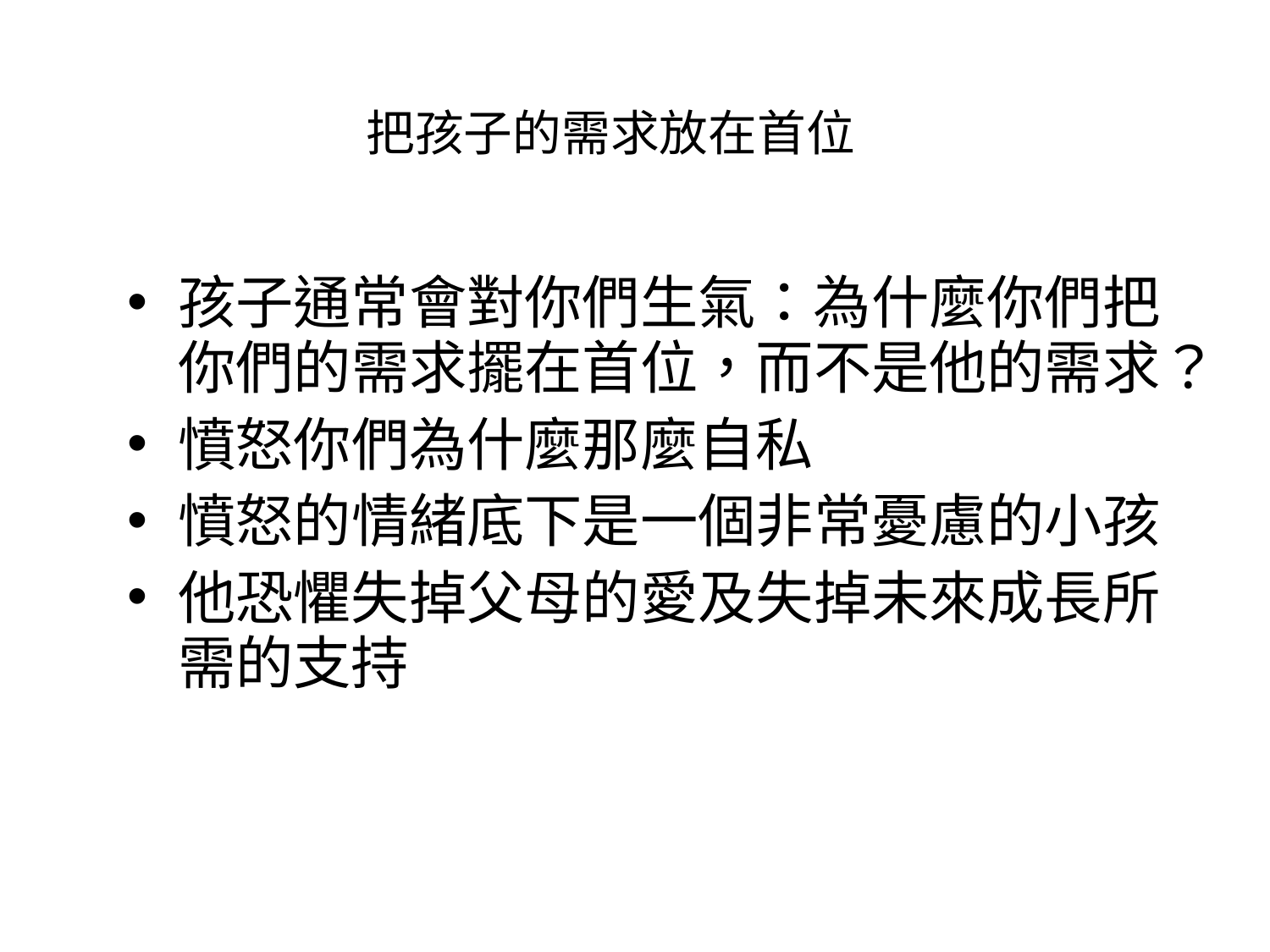

# 把孩子的需求放在首位

孩子通常會對你們生氣：為什麼你們把你們的需求擺在首位，而不是他的需求？
憤怒你們為什麼那麼自私
憤怒的情緒底下是一個非常憂慮的小孩
他恐懼失掉父母的愛及失掉未來成長所需的支持